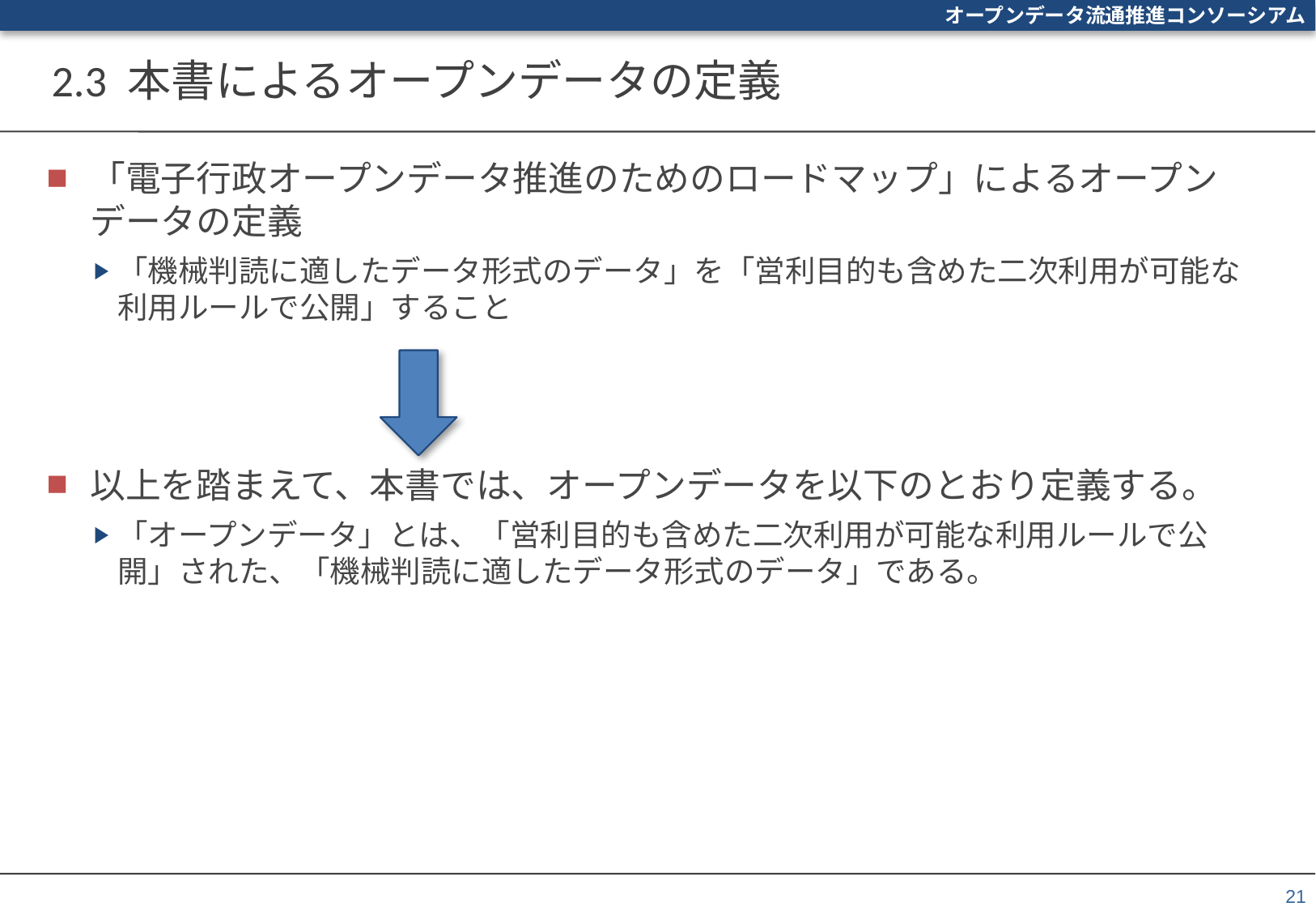

# 2.3 本書によるオープンデータの定義
「電子行政オープンデータ推進のためのロードマップ」によるオープンデータの定義
「機械判読に適したデータ形式のデータ」を「営利目的も含めた二次利用が可能な利用ルールで公開」すること

以上を踏まえて、本書では、オープンデータを以下のとおり定義する。
「オープンデータ」とは、「営利目的も含めた二次利用が可能な利用ルールで公開」された、「機械判読に適したデータ形式のデータ」である。

21